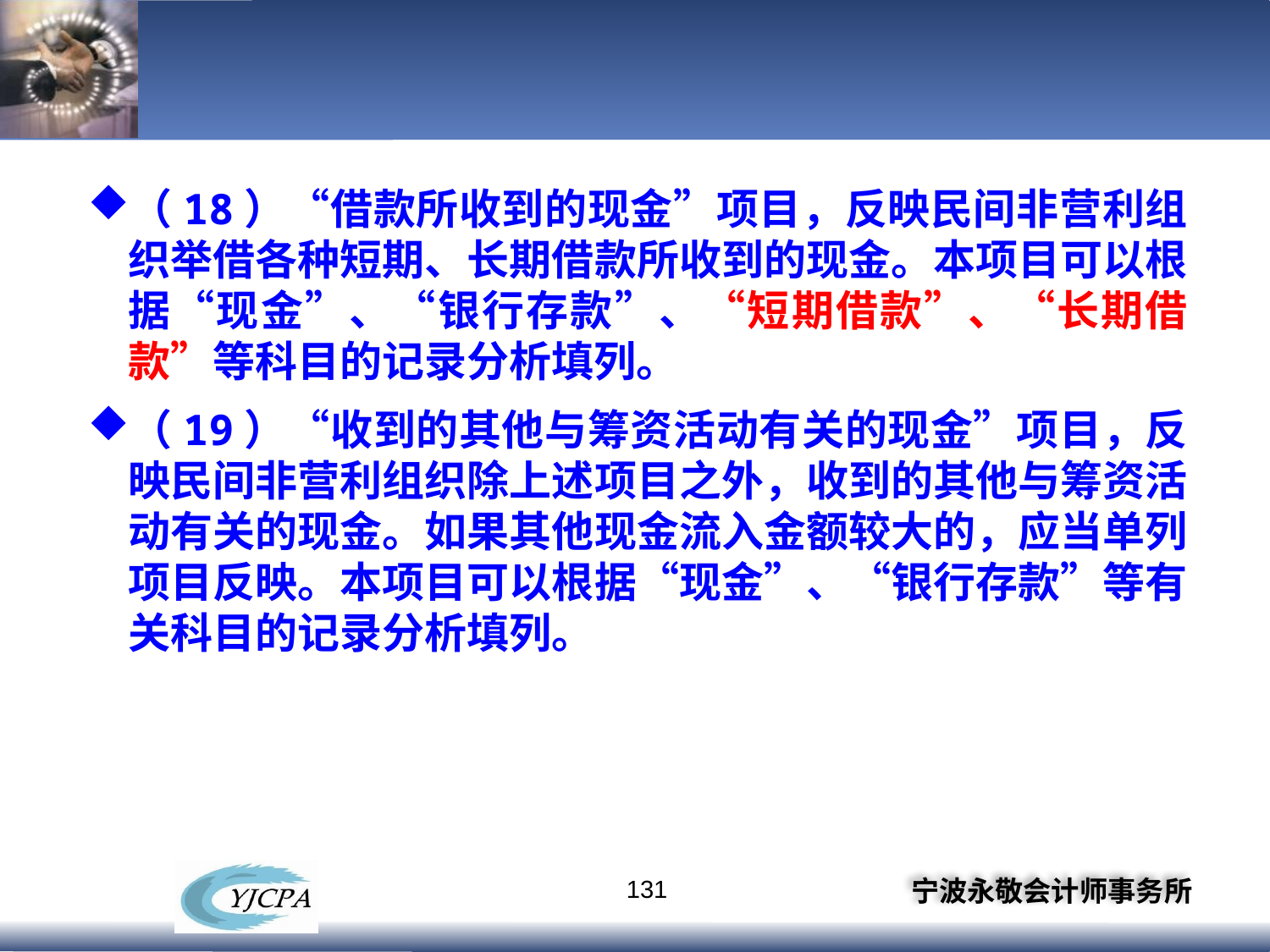

#
（18）“借款所收到的现金”项目，反映民间非营利组织举借各种短期、长期借款所收到的现金。本项目可以根据“现金”、“银行存款”、“短期借款”、“长期借款”等科目的记录分析填列。
（19）“收到的其他与筹资活动有关的现金”项目，反映民间非营利组织除上述项目之外，收到的其他与筹资活动有关的现金。如果其他现金流入金额较大的，应当单列项目反映。本项目可以根据“现金”、“银行存款”等有关科目的记录分析填列。